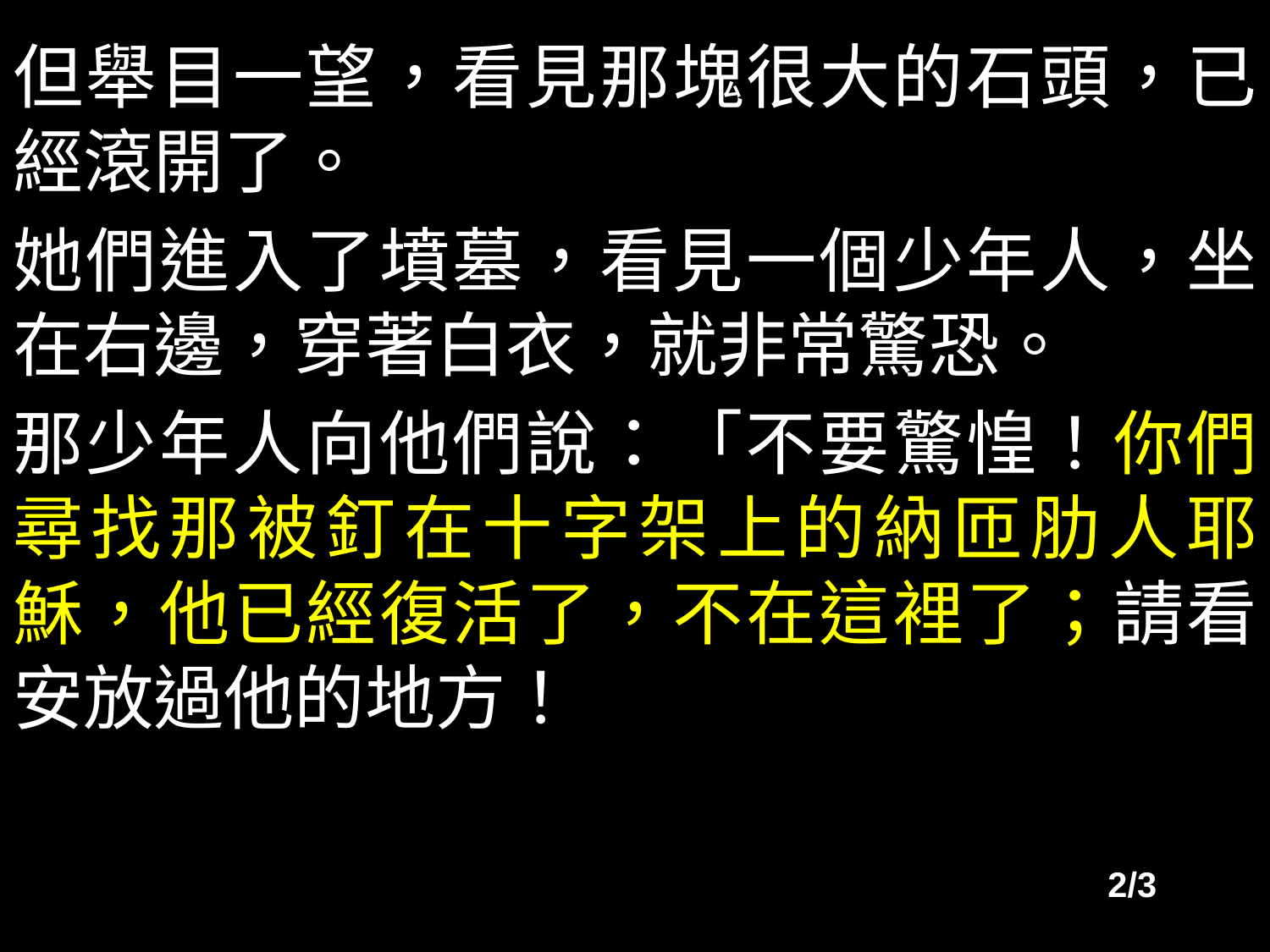

但舉目一望，看見那塊很大的石頭，已經滾開了。
她們進入了墳墓，看見一個少年人，坐在右邊，穿著白衣，就非常驚恐。
那少年人向他們說：「不要驚惶！你們尋找那被釘在十字架上的納匝肋人耶穌，他已經復活了，不在這裡了；請看安放過他的地方！

2/3